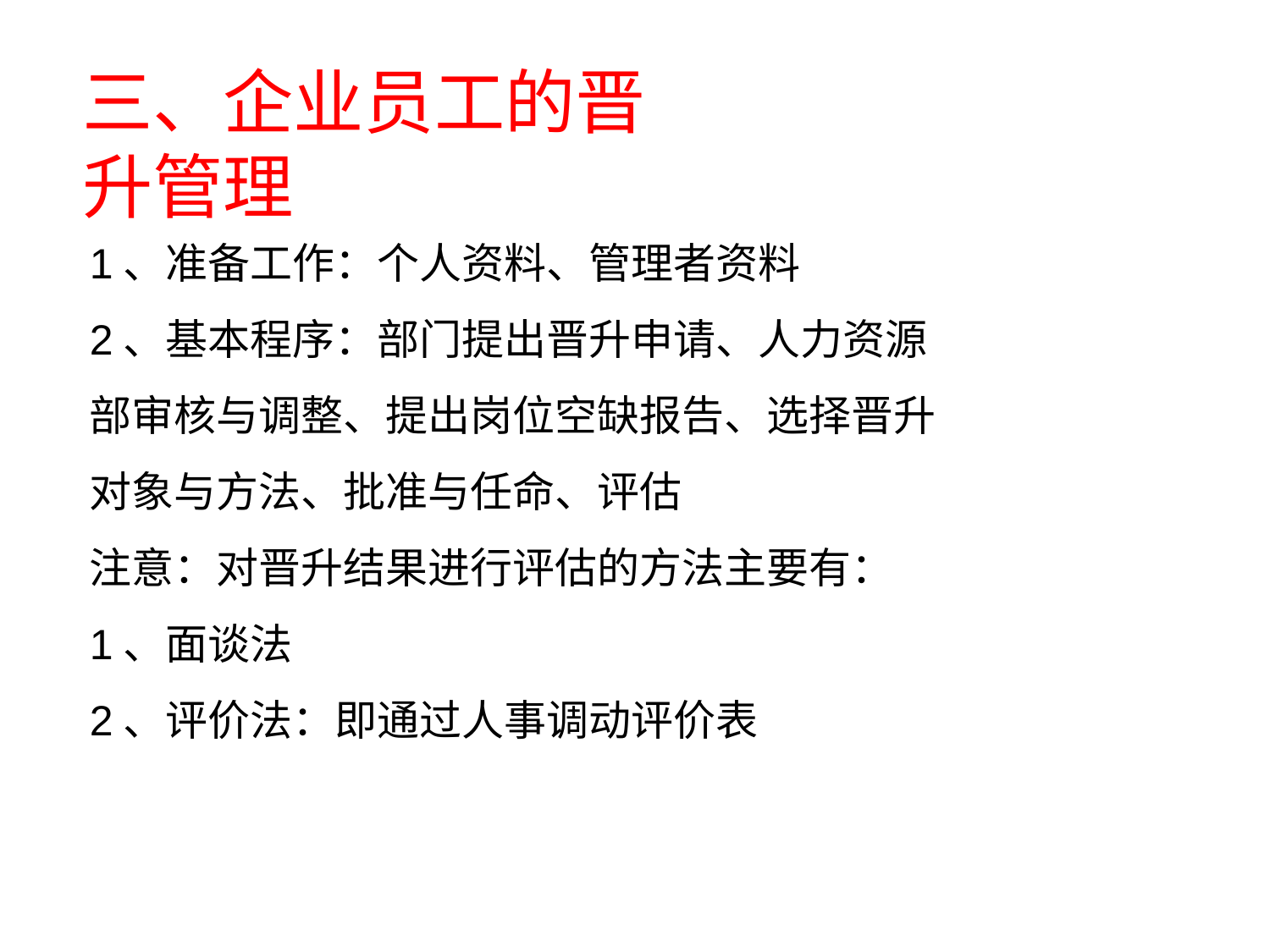

# 三、企业员工的晋升管理
1、准备工作：个人资料、管理者资料
2、基本程序：部门提出晋升申请、人力资源部审核与调整、提出岗位空缺报告、选择晋升对象与方法、批准与任命、评估
注意：对晋升结果进行评估的方法主要有：
1、面谈法
2、评价法：即通过人事调动评价表